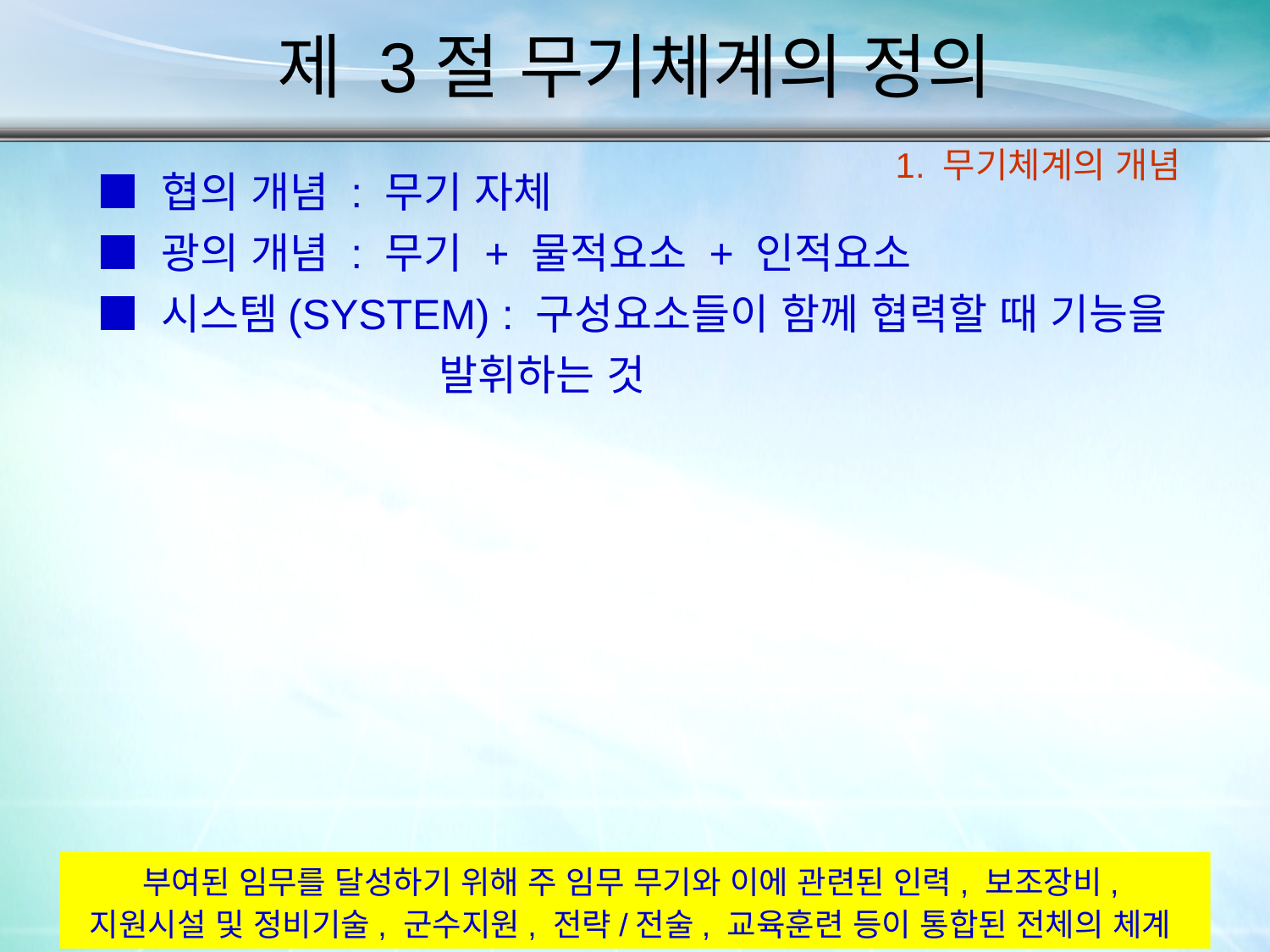

제 3절 무기체계의 정의
1. 무기체계의 개념
■ 협의 개념 : 무기 자체
■ 광의 개념 : 무기 + 물적요소 + 인적요소
■ 시스템(SYSTEM) : 구성요소들이 함께 협력할 때 기능을
                            발휘하는 것

부여된 임무를 달성하기 위해 주 임무 무기와 이에 관련된 인력, 보조장비,
지원시설 및 정비기술, 군수지원, 전략/전술, 교육훈련 등이 통합된 전체의 체계